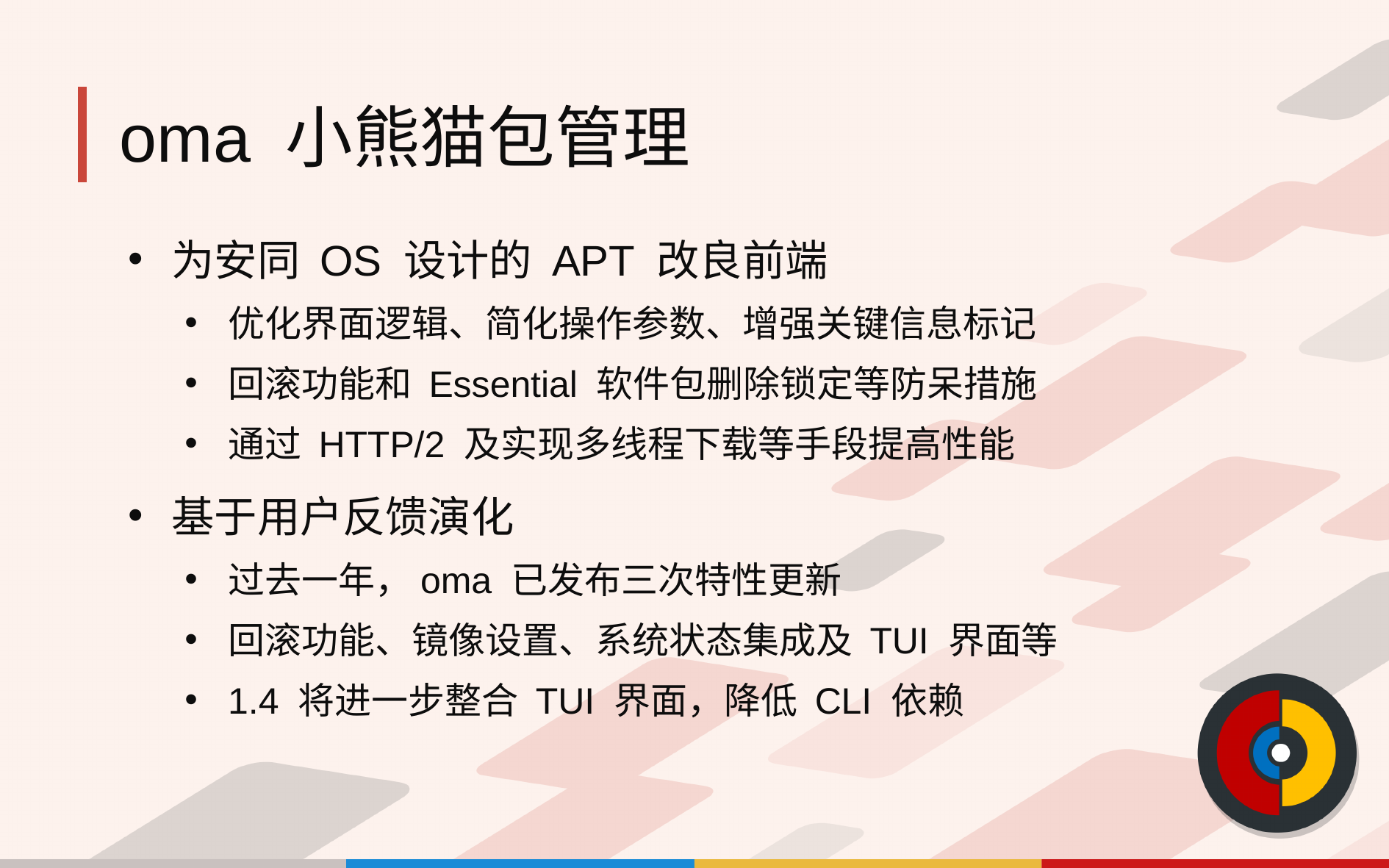

# oma 小熊猫包管理
为安同 OS 设计的 APT 改良前端
优化界面逻辑、简化操作参数、增强关键信息标记
回滚功能和 Essential 软件包删除锁定等防呆措施
通过 HTTP/2 及实现多线程下载等手段提高性能
基于用户反馈演化
过去一年，oma 已发布三次特性更新
回滚功能、镜像设置、系统状态集成及 TUI 界面等
1.4 将进一步整合 TUI 界面，降低 CLI 依赖